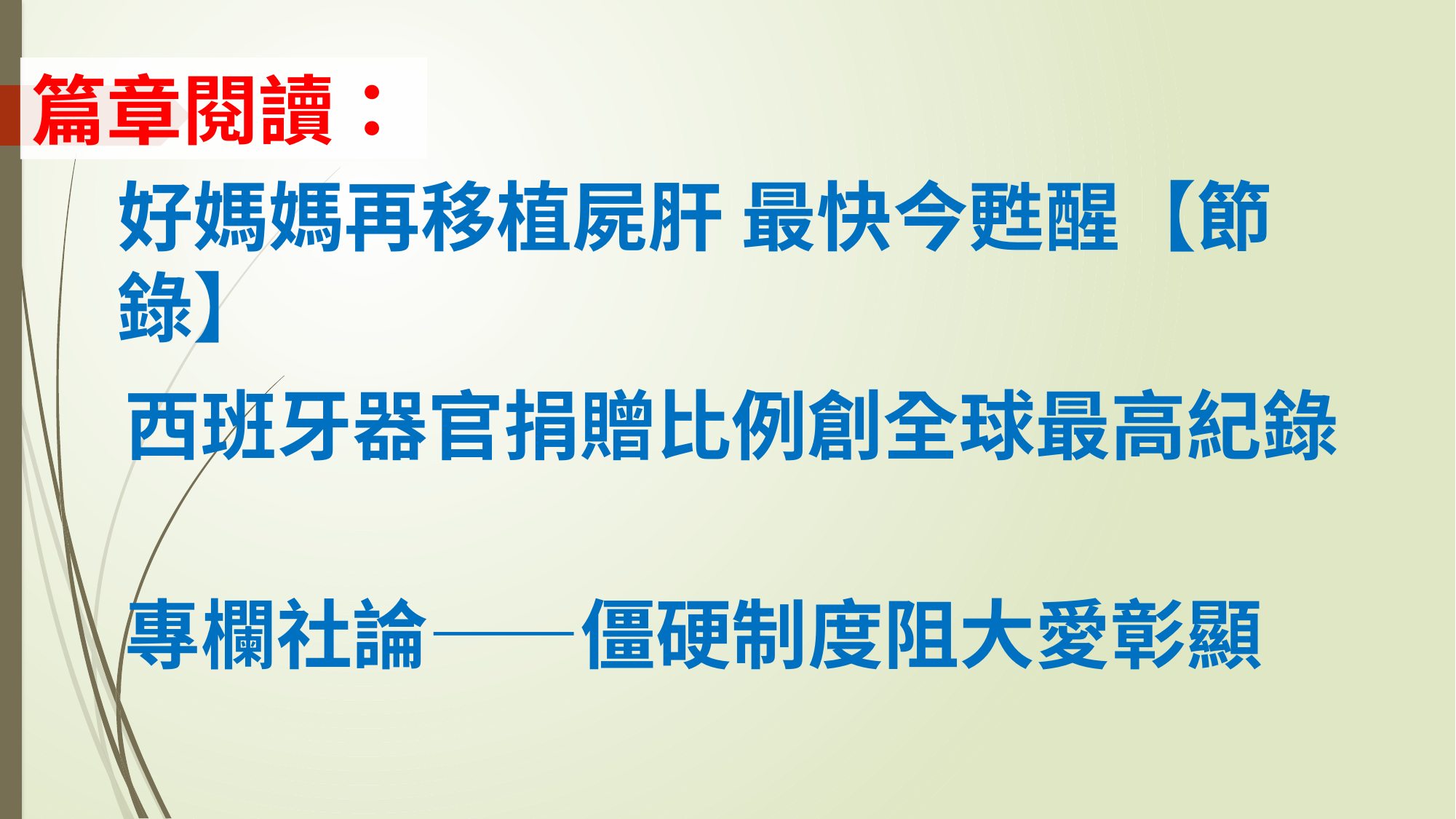

篇章閱讀：
好媽媽再移植屍肝 最快今甦醒【節錄】
西班牙器官捐贈比例創全球最高紀錄
專欄社論——僵硬制度阻大愛彰顯